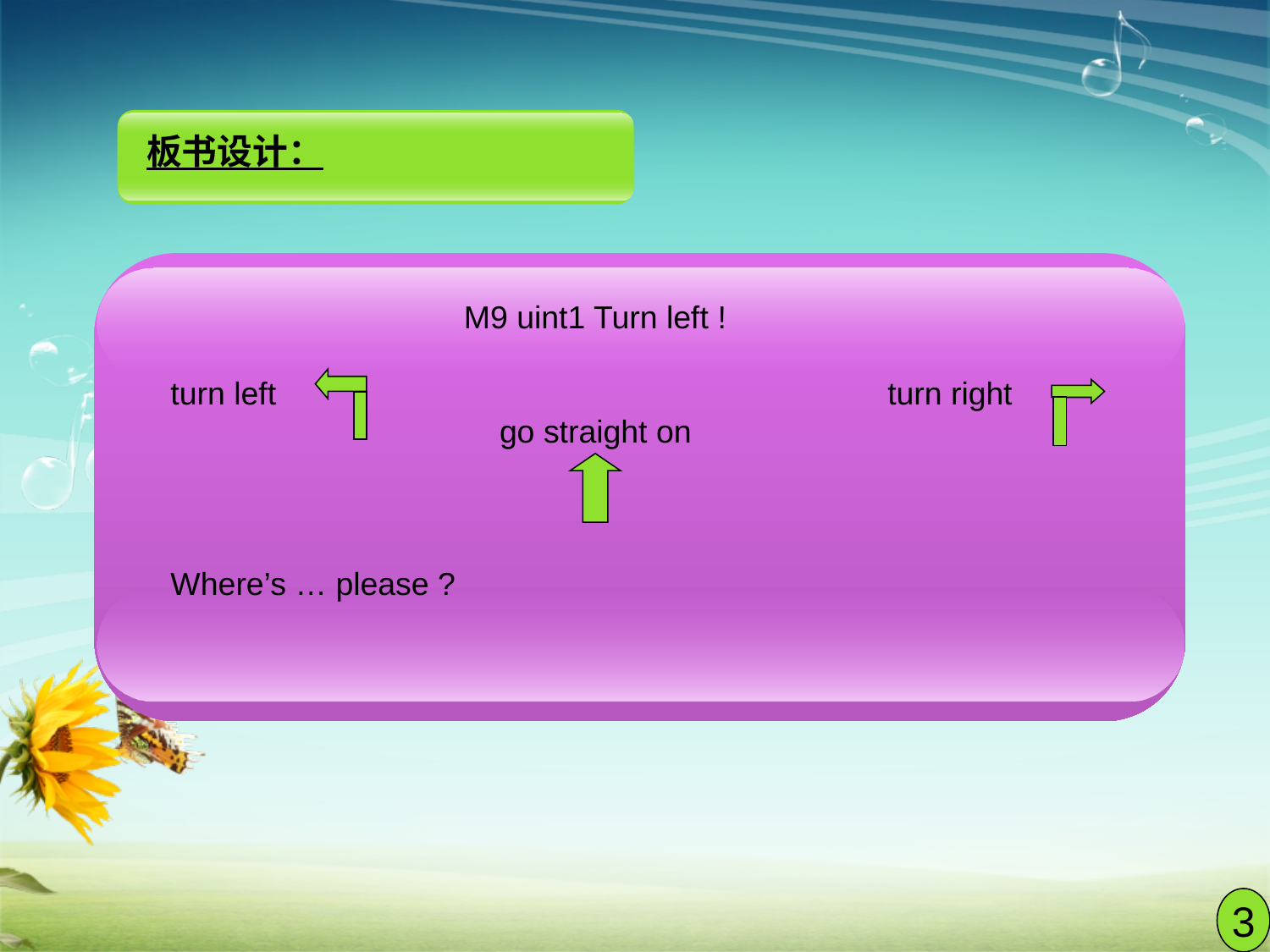

板书设计：

                                 M9 uint1 Turn left !

turn left                                                                     turn right
                                     go straight on

Where’s … please ?

3